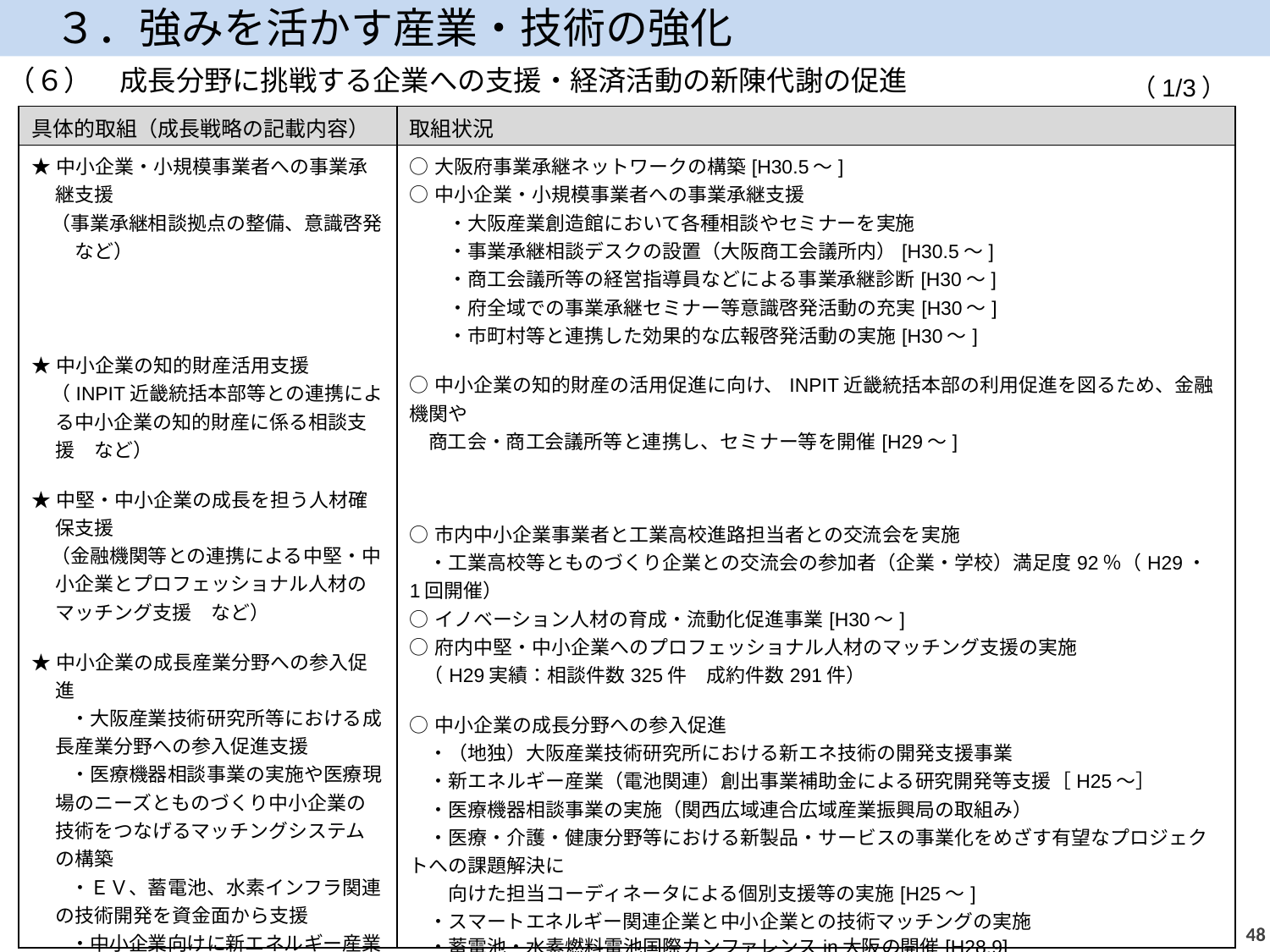

３．強みを活かす産業・技術の強化
（６）　成長分野に挑戦する企業への支援・経済活動の新陳代謝の促進
（1/3）
| 具体的取組（成長戦略の記載内容） | 取組状況 |
| --- | --- |
| ★中小企業・小規模事業者への事業承継支援 　（事業承継相談拠点の整備、意識啓発　など） ★中小企業の知的財産活用支援 　（INPIT近畿統括本部等との連携による中小企業の知的財産に係る相談支援　など） ★中堅・中小企業の成長を担う人材確保支援 　（金融機関等との連携による中堅・中小企業とプロフェッショナル人材のマッチング支援　など） ★中小企業の成長産業分野への参入促進 　　・大阪産業技術研究所等における成長産業分野への参入促進支援 　　・医療機器相談事業の実施や医療現場のニーズとものづくり中小企業の技術をつなげるマッチングシステムの構築 　　・ＥＶ、蓄電池、水素インフラ関連の技術開発を資金面から支援 　　・中小企業向けに新エネルギー産業参入のためのビジネスプラン策定を支援 | ○大阪府事業承継ネットワークの構築[H30.5～] ○中小企業・小規模事業者への事業承継支援 　　・大阪産業創造館において各種相談やセミナーを実施 　　・事業承継相談デスクの設置（大阪商工会議所内）[H30.5～] 　　・商工会議所等の経営指導員などによる事業承継診断[H30～] 　　・府全域での事業承継セミナー等意識啓発活動の充実[H30～] 　　・市町村等と連携した効果的な広報啓発活動の実施[H30～] ○中小企業の知的財産の活用促進に向け、INPIT近畿統括本部の利用促進を図るため、金融機関や 商工会・商工会議所等と連携し、セミナー等を開催[H29～] ○市内中小企業事業者と工業高校進路担当者との交流会を実施 　・工業高校等とものづくり企業との交流会の参加者（企業・学校）満足度92％（H29・1回開催） ○イノベーション人材の育成・流動化促進事業[H30～] ○府内中堅・中小企業へのプロフェッショナル人材のマッチング支援の実施 （H29実績：相談件数325件　成約件数291件） ○中小企業の成長分野への参入促進 　・（地独）大阪産業技術研究所における新エネ技術の開発支援事業 　・新エネルギー産業（電池関連）創出事業補助金による研究開発等支援［H25～］ 　・医療機器相談事業の実施（関西広域連合広域産業振興局の取組み） 　・医療・介護・健康分野等における新製品・サービスの事業化をめざす有望なプロジェクトへの課題解決に 　　向けた担当コーディネータによる個別支援等の実施[H25～] 　・スマートエネルギー関連企業と中小企業との技術マッチングの実施 　・蓄電池・水素燃料電池国際カンファレンスin大阪の開催[H28.9] 　・蓄電池国際ビジネスフォーラムin大阪の開催[H30.1] 　・ビジネスプラン策定ワークショップの実施[H23～] |
48